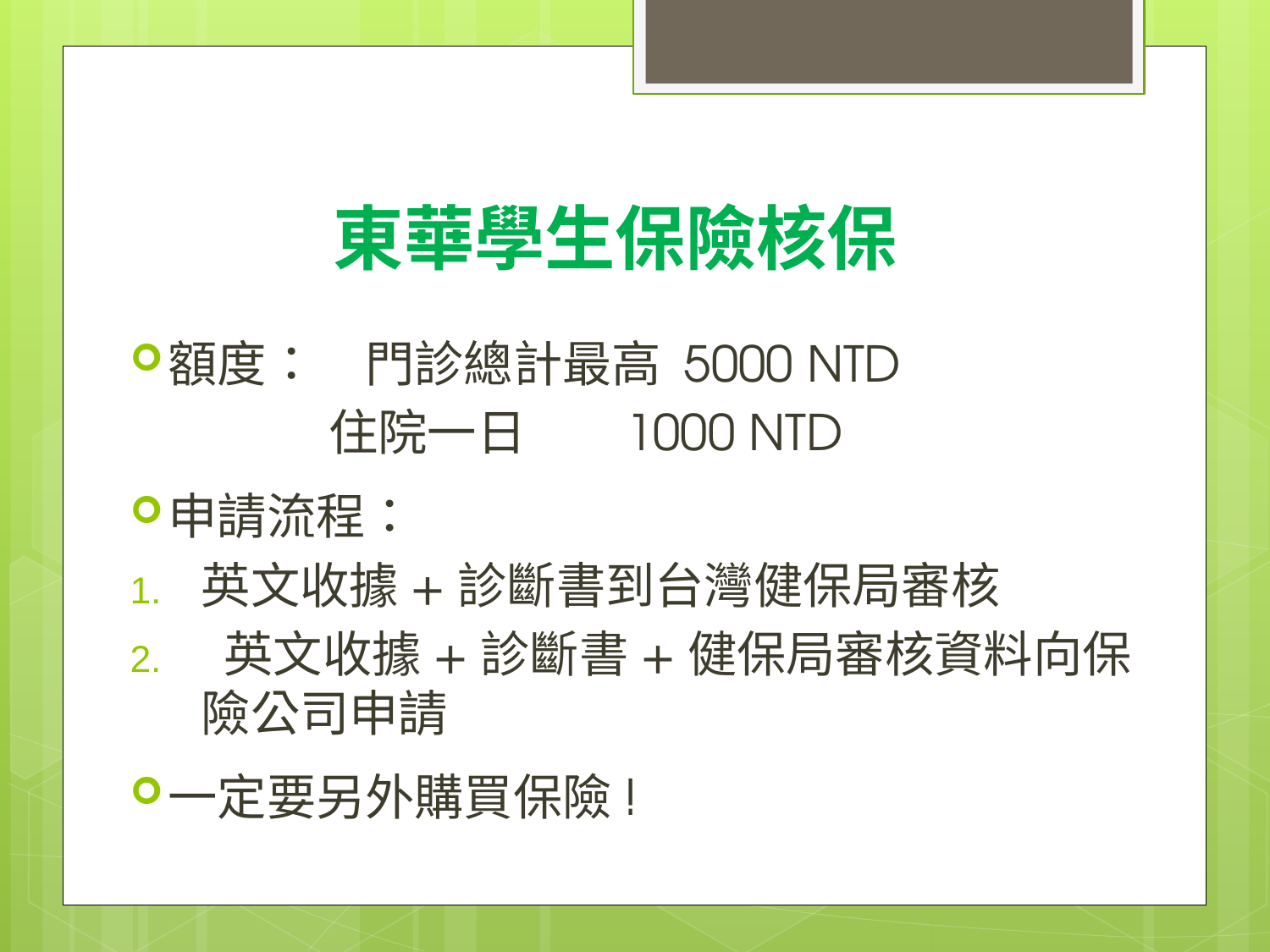

# 東華學生保險核保
額度：　門診總計最高 5000 NTD
                 住院一日        1000 NTD

申請流程：
英文收據+診斷書到台灣健保局審核
 英文收據+診斷書+健保局審核資料向保險公司申請

一定要另外購買保險!